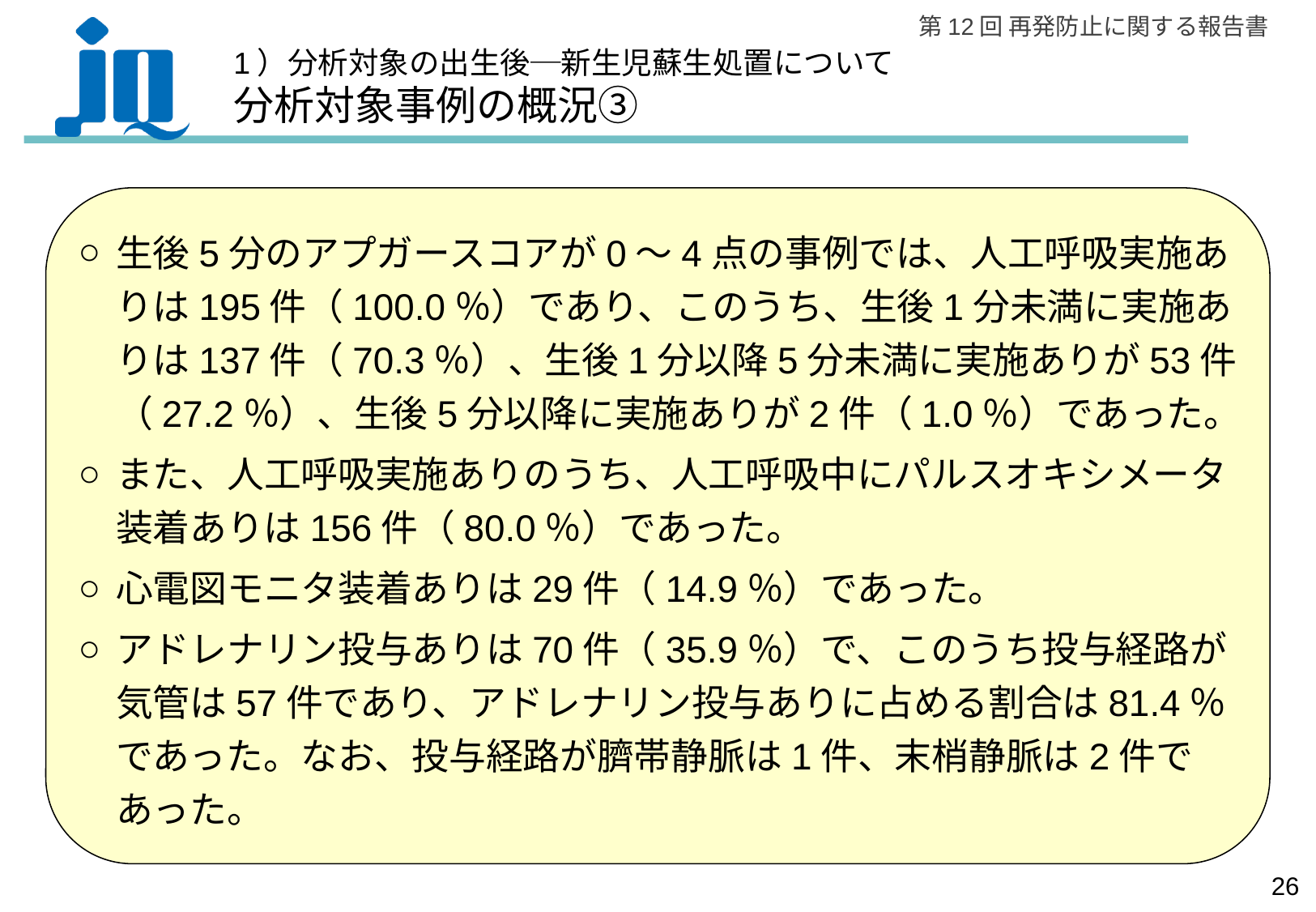

1）分析対象の出生後─新生児蘇生処置について
分析対象事例の概況③
生後5分のアプガースコアが0～4点の事例では、人工呼吸実施ありは195件（100.0％）であり、このうち、生後1分未満に実施ありは137件（70.3％）、生後1分以降5分未満に実施ありが53件（27.2％）、生後5分以降に実施ありが2件（1.0％）であった。
また、人工呼吸実施ありのうち、人工呼吸中にパルスオキシメータ装着ありは156件（80.0％）であった。
心電図モニタ装着ありは29件（14.9％）であった。
アドレナリン投与ありは70件（35.9％）で、このうち投与経路が気管は57件であり、アドレナリン投与ありに占める割合は81.4％であった。なお、投与経路が臍帯静脈は1件、末梢静脈は2件であった。
26